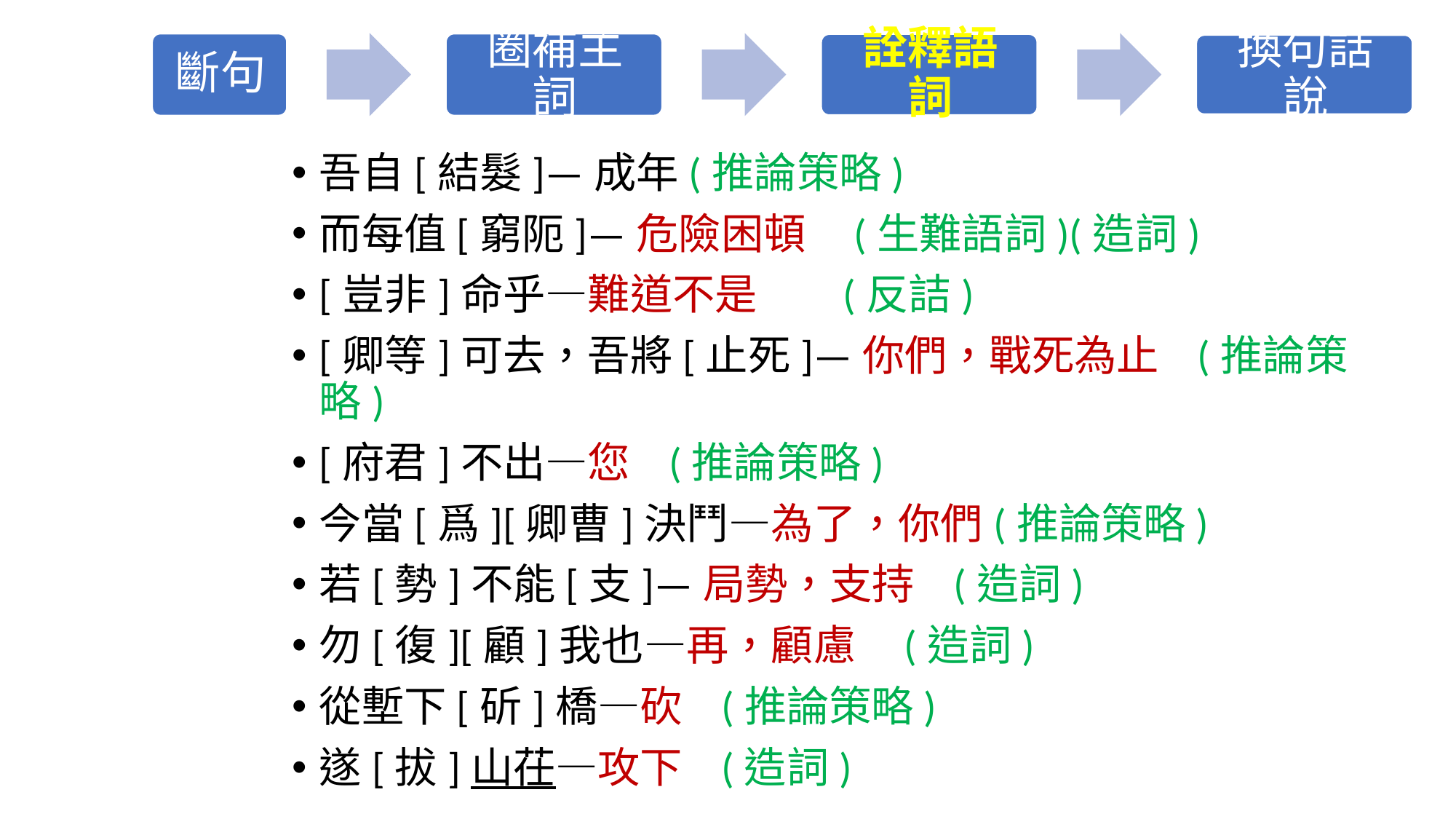

斷句

圈補主詞

詮釋語詞

換句話說
吾自[結髮]—成年(推論策略)
而每值[窮阨]—危險困頓    (生難語詞)(造詞)
[豈非]命乎—難道不是        (反詰)
[卿等]可去，吾將[止死]—你們，戰死為止   (推論策略)
[府君]不出—您   (推論策略)
今當[爲][卿曹]決鬥—為了，你們(推論策略)
若[勢]不能[支]—局勢，支持   (造詞)
勿[復][顧]我也—再，顧慮    (造詞)
從塹下[斫]橋—砍   (推論策略)
遂[拔]山茌—攻下   (造詞)